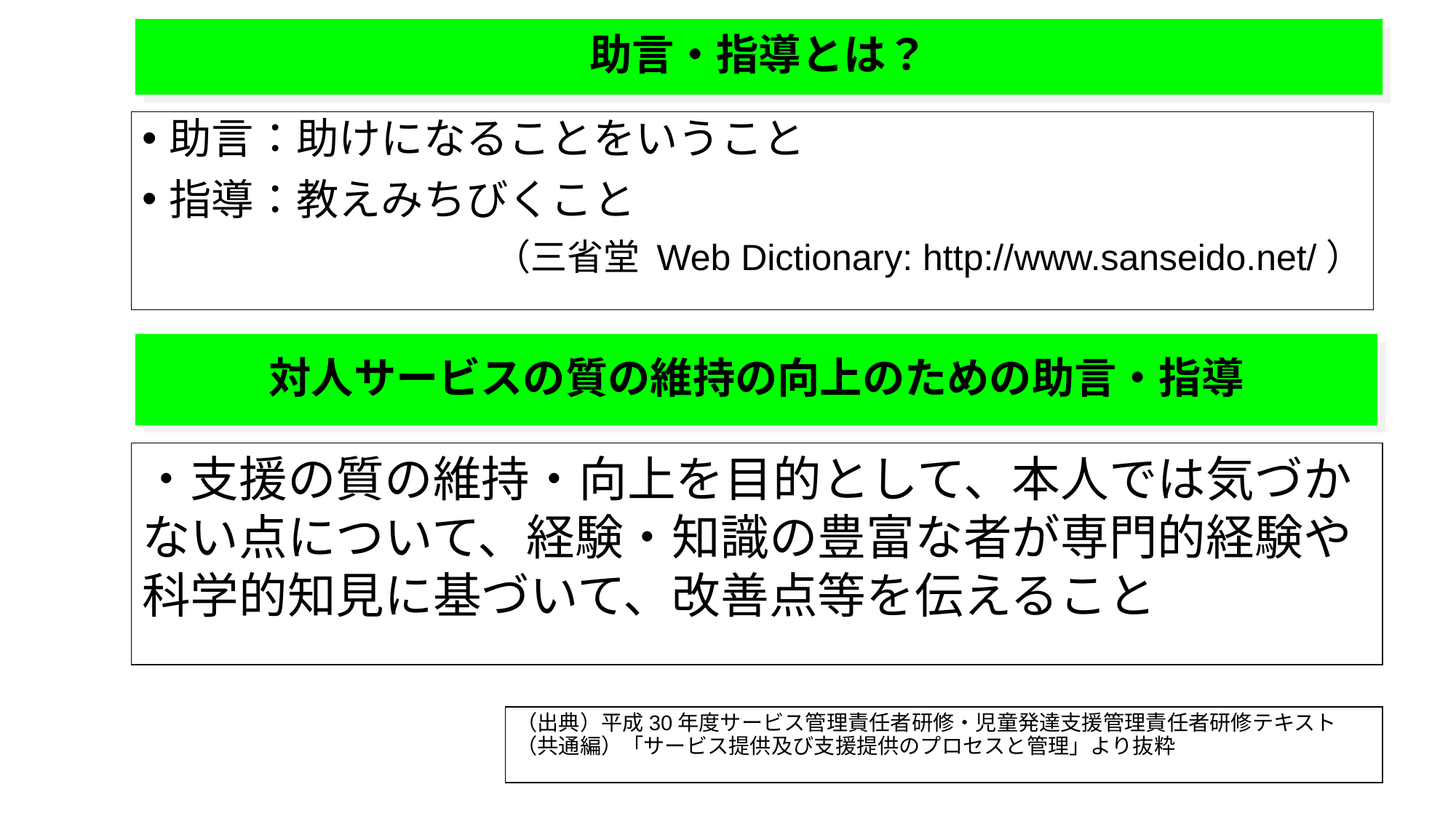

# 助言・指導とは？
助言：助けになることをいうこと
指導：教えみちびくこと
（三省堂 Web Dictionary: http://www.sanseido.net/）
対人サービスの質の維持の向上のための助言・指導
・支援の質の維持・向上を目的として、本人では気づかない点について、経験・知識の豊富な者が専門的経験や科学的知見に基づいて、改善点等を伝えること
（出典）平成30年度サービス管理責任者研修・児童発達支援管理責任者研修テキスト（共通編）「サービス提供及び支援提供のプロセスと管理」より抜粋